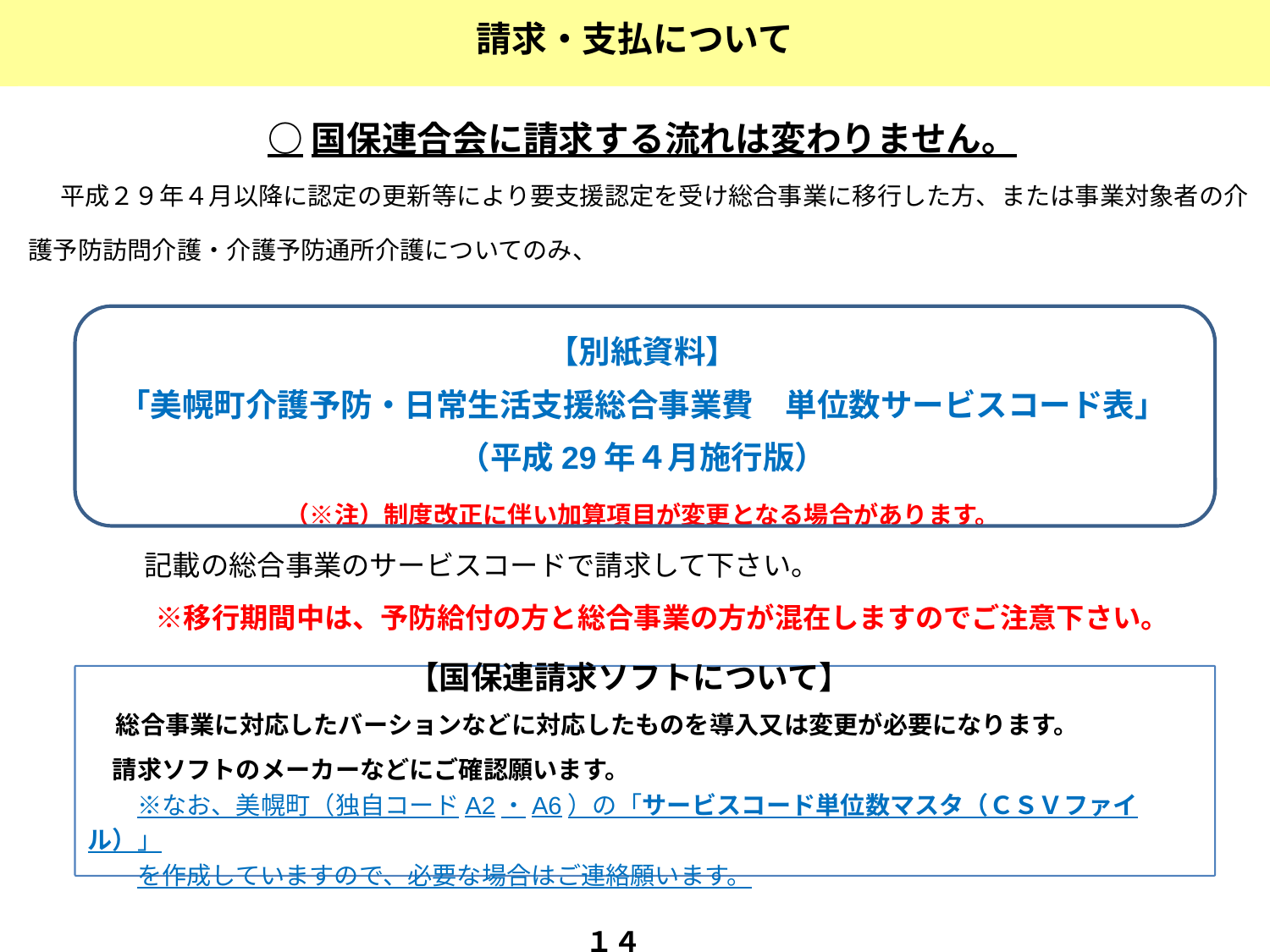

請求・支払について
○国保連合会に請求する流れは変わりません。
　平成２９年４月以降に認定の更新等により要支援認定を受け総合事業に移行した方、または事業対象者の介護予防訪問介護・介護予防通所介護についてのみ、

【別紙資料】
「美幌町介護予防・日常生活支援総合事業費　単位数サービスコード表」
（平成29年４月施行版）
（※注）制度改正に伴い加算項目が変更となる場合があります。
　　　　記載の総合事業のサービスコードで請求して下さい。
　　　　※移行期間中は、予防給付の方と総合事業の方が混在しますのでご注意下さい。

【国保連請求ソフトについて】
　総合事業に対応したバーションなどに対応したものを導入又は変更が必要になります。
　請求ソフトのメーカーなどにご確認願います。
　　※なお、美幌町（独自コードA2・A6）の「サービスコード単位数マスタ（ＣＳＶファイル）」
　　を作成していますので、必要な場合はご連絡願います。
１４